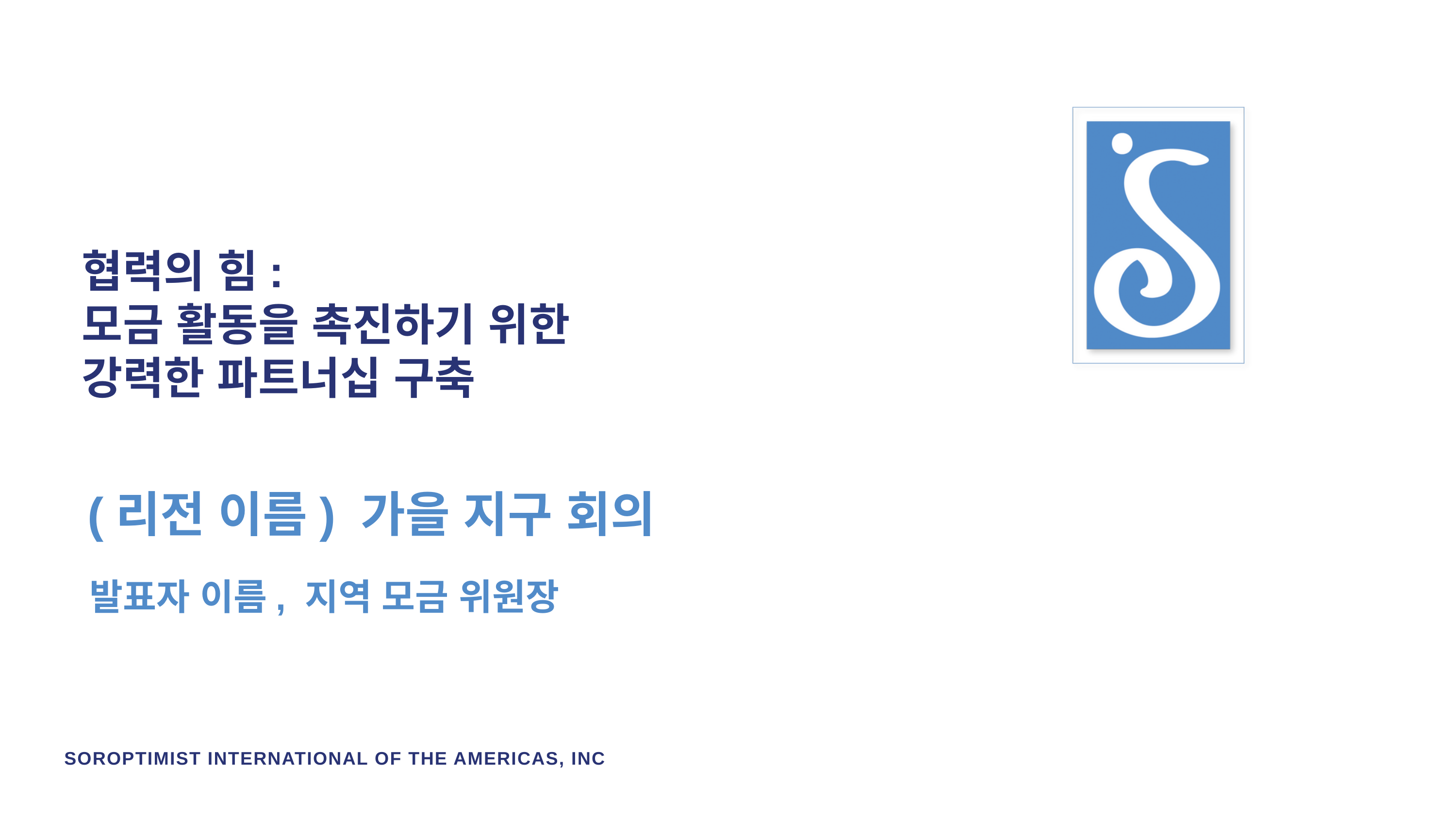

협력의 힘:
모금 활동을 촉진하기 위한
강력한 파트너십 구축

(리전 이름) 가을 지구 회의
발표자 이름, 지역 모금 위원장
SOROPTIMIST INTERNATIONAL OF THE AMERICAS, INC